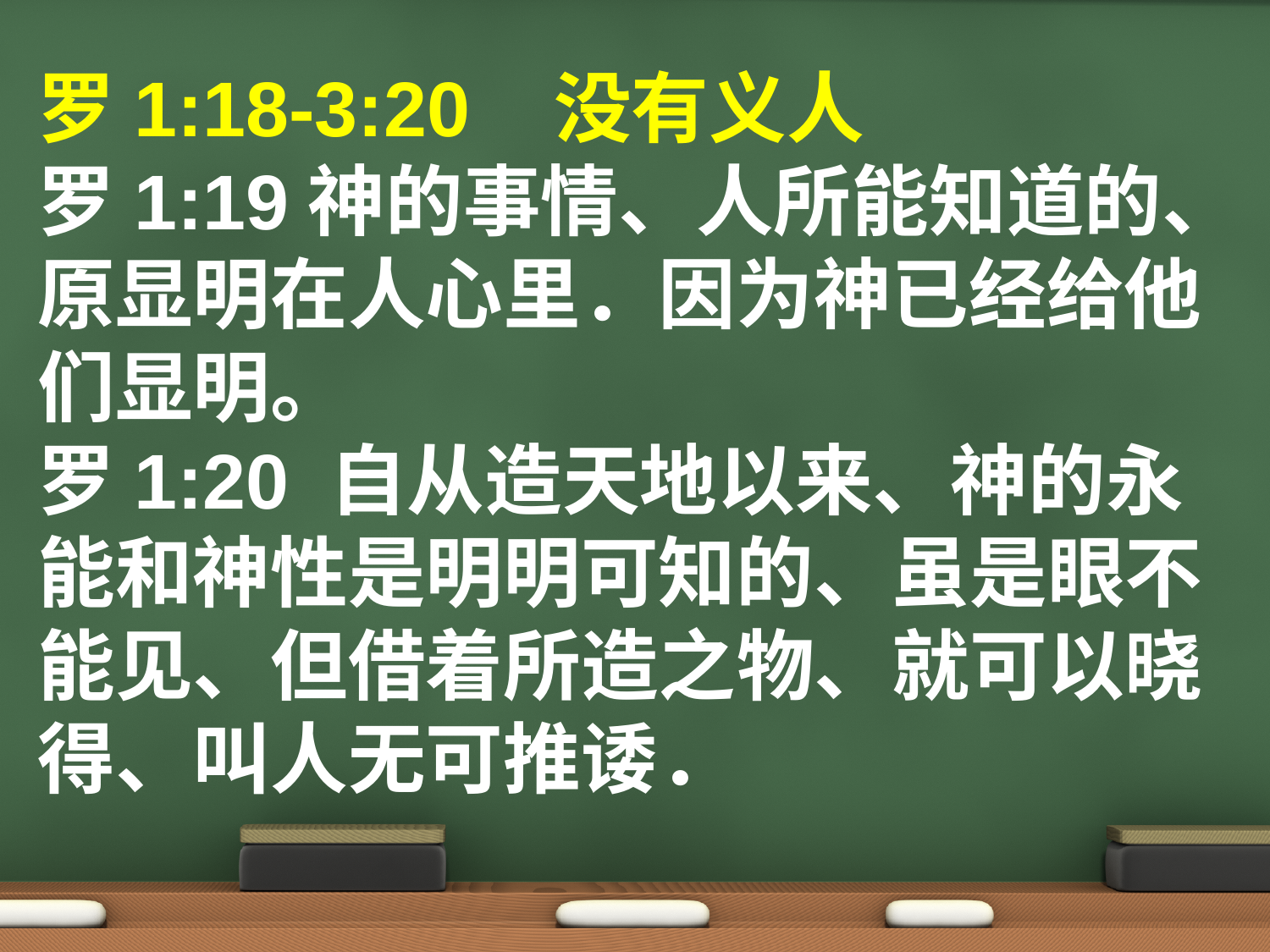

罗1:18-3:20   没有义人
罗1:19神的事情、人所能知道的、原显明在人心里．因为神已经给他们显明。
罗1:20 自从造天地以来、神的永能和神性是明明可知的、虽是眼不能见、但借着所造之物、就可以晓得、叫人无可推诿．